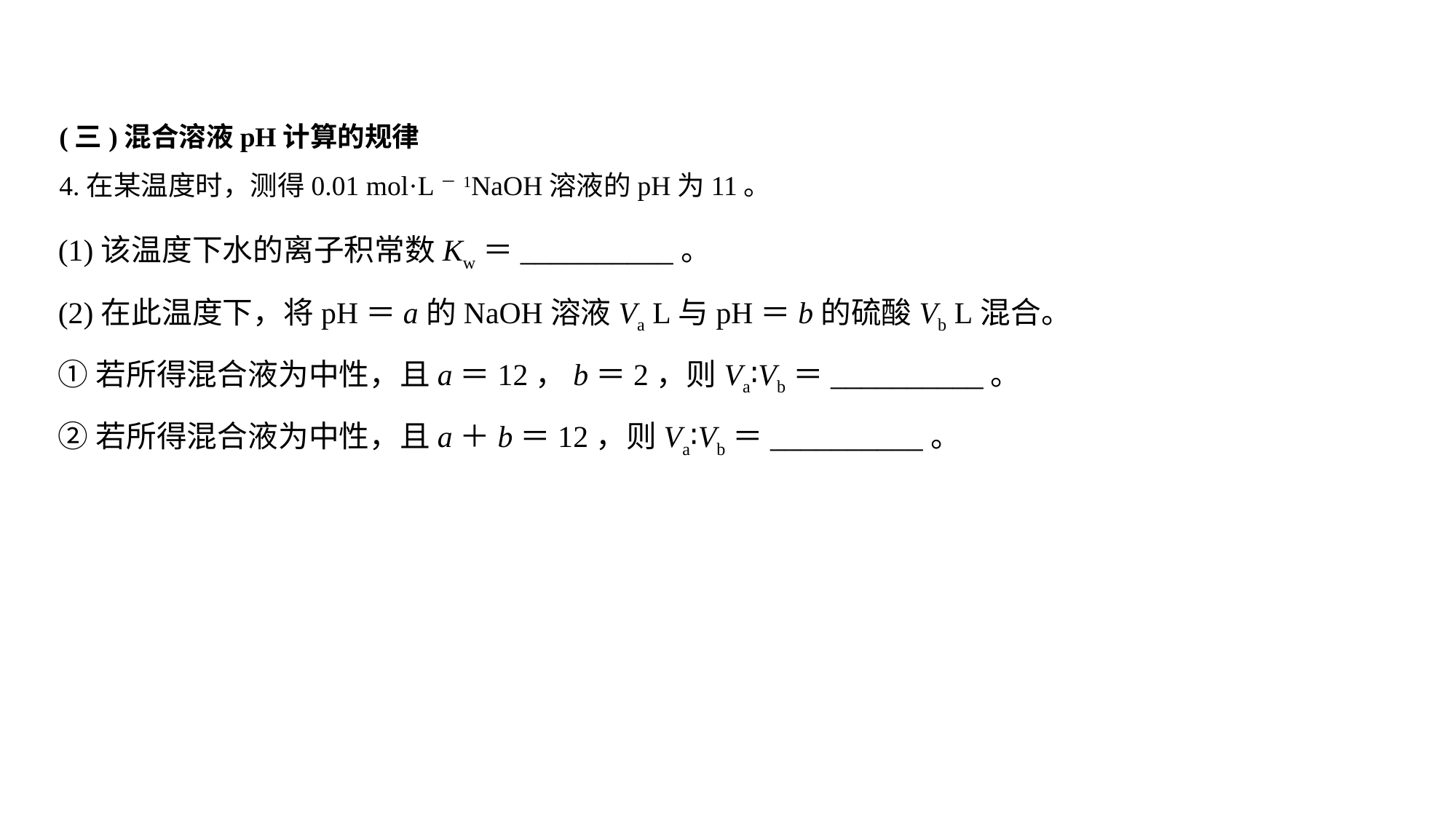

(三)混合溶液pH计算的规律
4.在某温度时，测得0.01 mol·L－1NaOH溶液的pH为11。
(1)该温度下水的离子积常数Kw＝__________。
(2)在此温度下，将pH＝a的NaOH溶液Va L与pH＝b的硫酸Vb L混合。
①若所得混合液为中性，且a＝12，b＝2，则Va∶Vb＝__________。
②若所得混合液为中性，且a＋b＝12，则Va∶Vb＝__________。